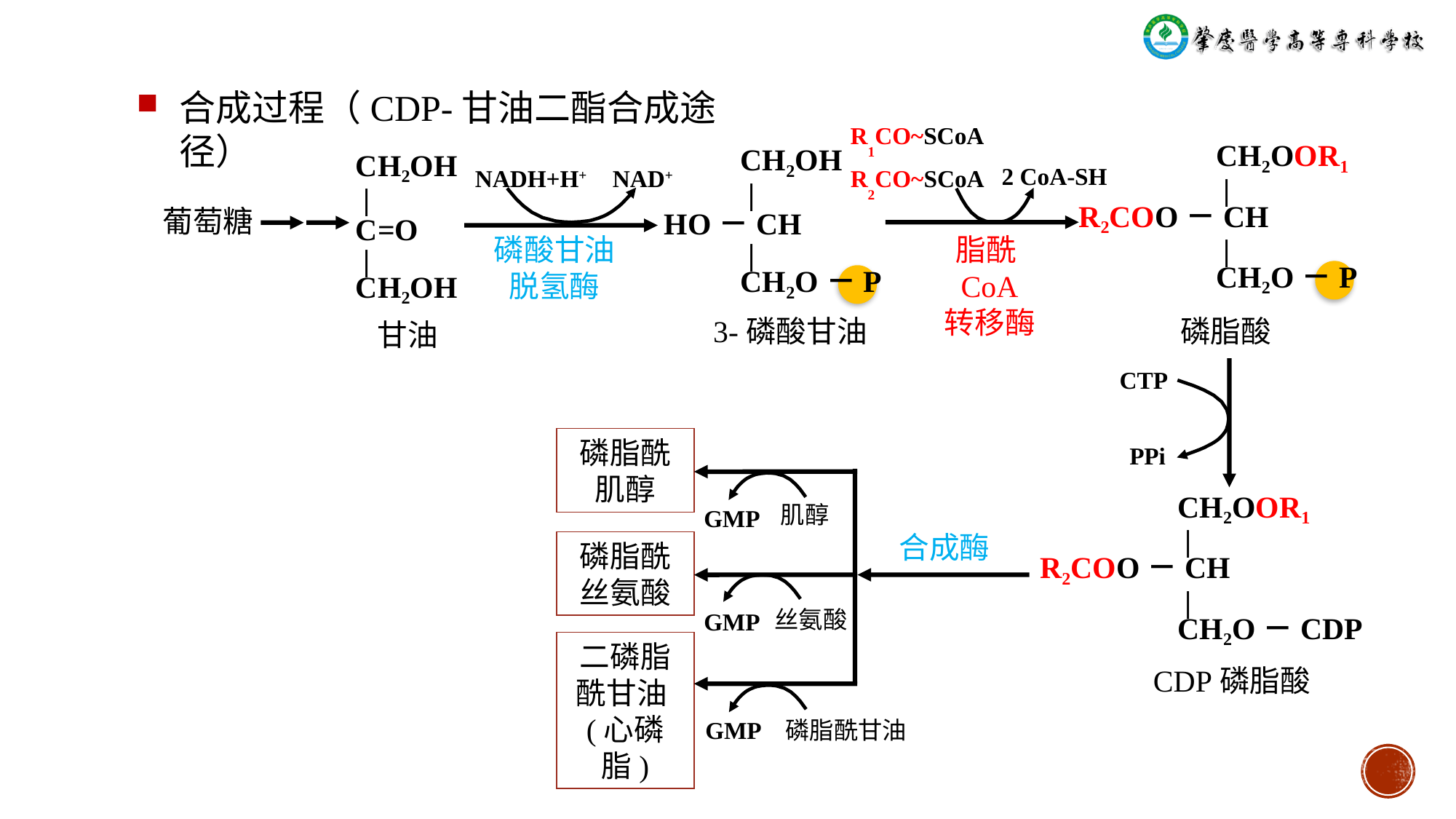

合成过程（CDP-甘油二酯合成途径）
R1CO~SCoA

                  CH2OOR1
                   |
R2COO－CH
                   |
                  CH2O－P

          CH2OH
           |
HO－CH
           |
          CH2O－P
CH2OH
 |
C=O
 |
CH2OH
2 CoA-SH
NADH+H+
NAD+
R2CO~SCoA

葡萄糖

磷酸甘油
脱氢酶
脂酰CoA
转移酶

3-磷酸甘油
磷脂酸
甘油

CTP

磷脂酰肌醇
PPi

                  CH2OOR1
                   |
R2COO－CH
                   |
                  CH2O－CDP
肌醇
GMP
合成酶
磷脂酰丝氨酸

丝氨酸
GMP
二磷脂酰甘油(心磷脂)
CDP磷脂酸

磷脂酰甘油
GMP